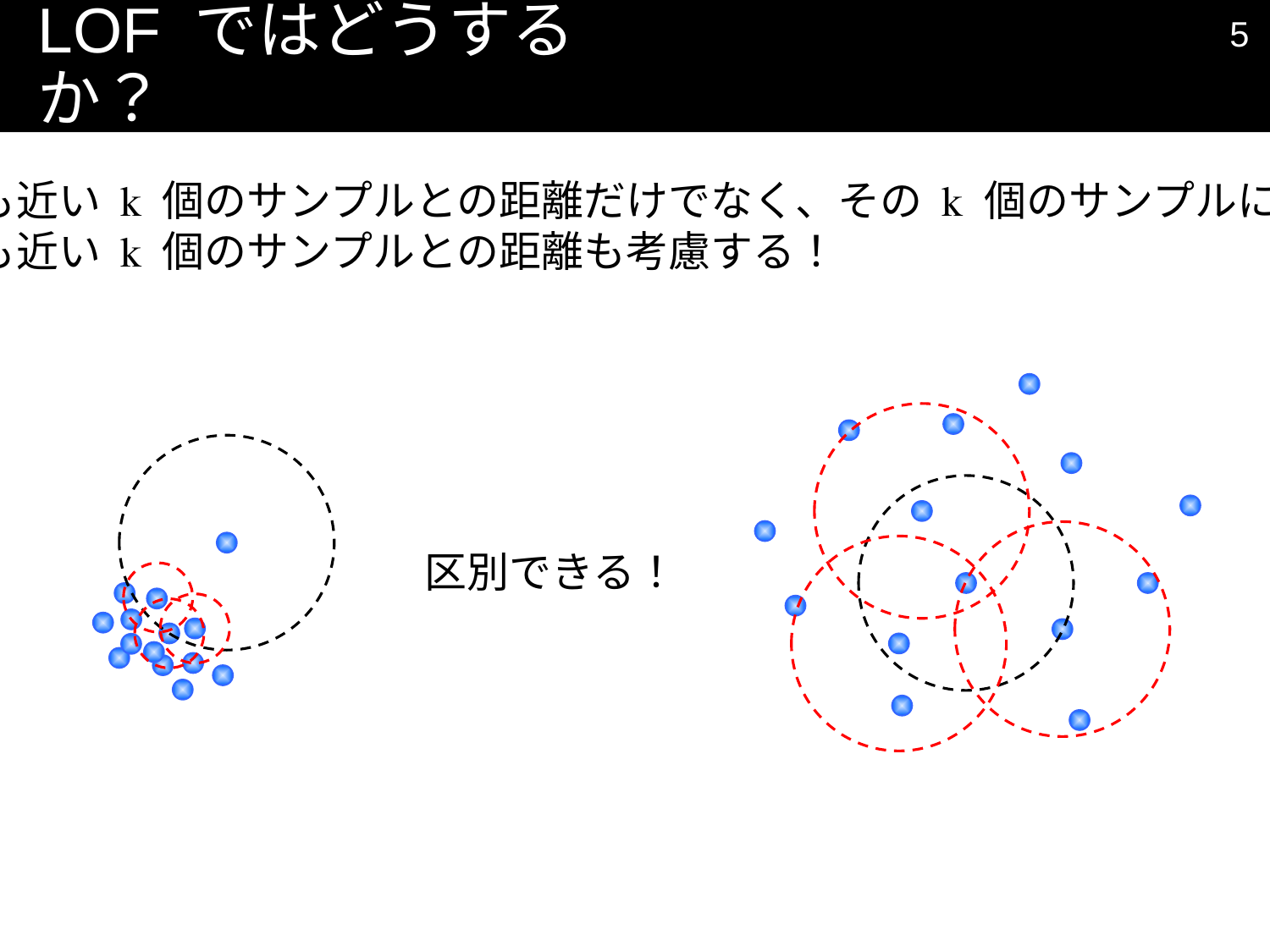

5
# LOF ではどうするか？
最も近い k 個のサンプルとの距離だけでなく、その k 個のサンプルに
最も近い k 個のサンプルとの距離も考慮する！

区別できる！